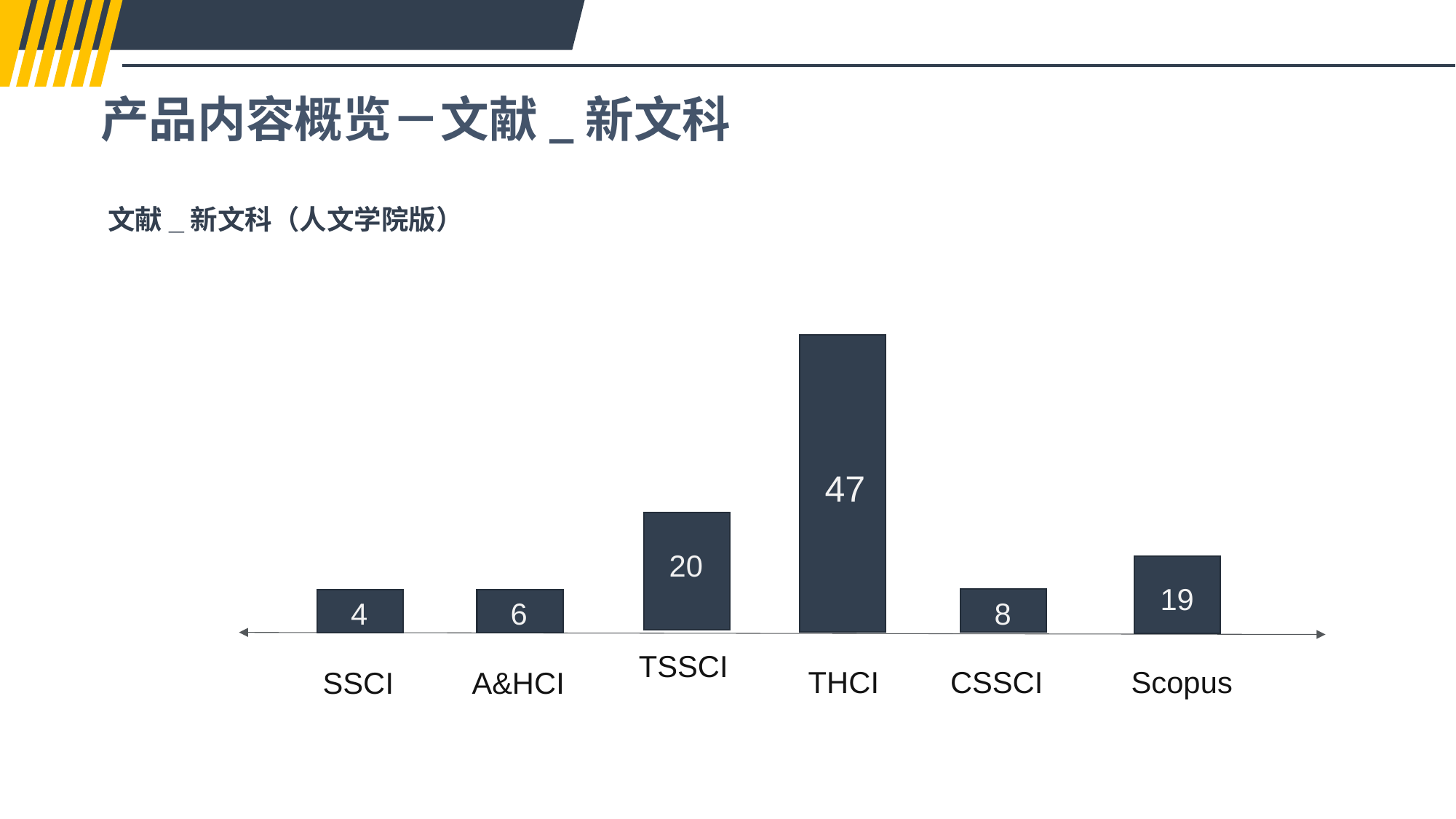

产品内容概览－文献_新文科
文献_新文科（人文学院版）

47
THCI

20
TSSCI

19
Scopus

8
CSSCI

4
SSCI

6
A&HCI